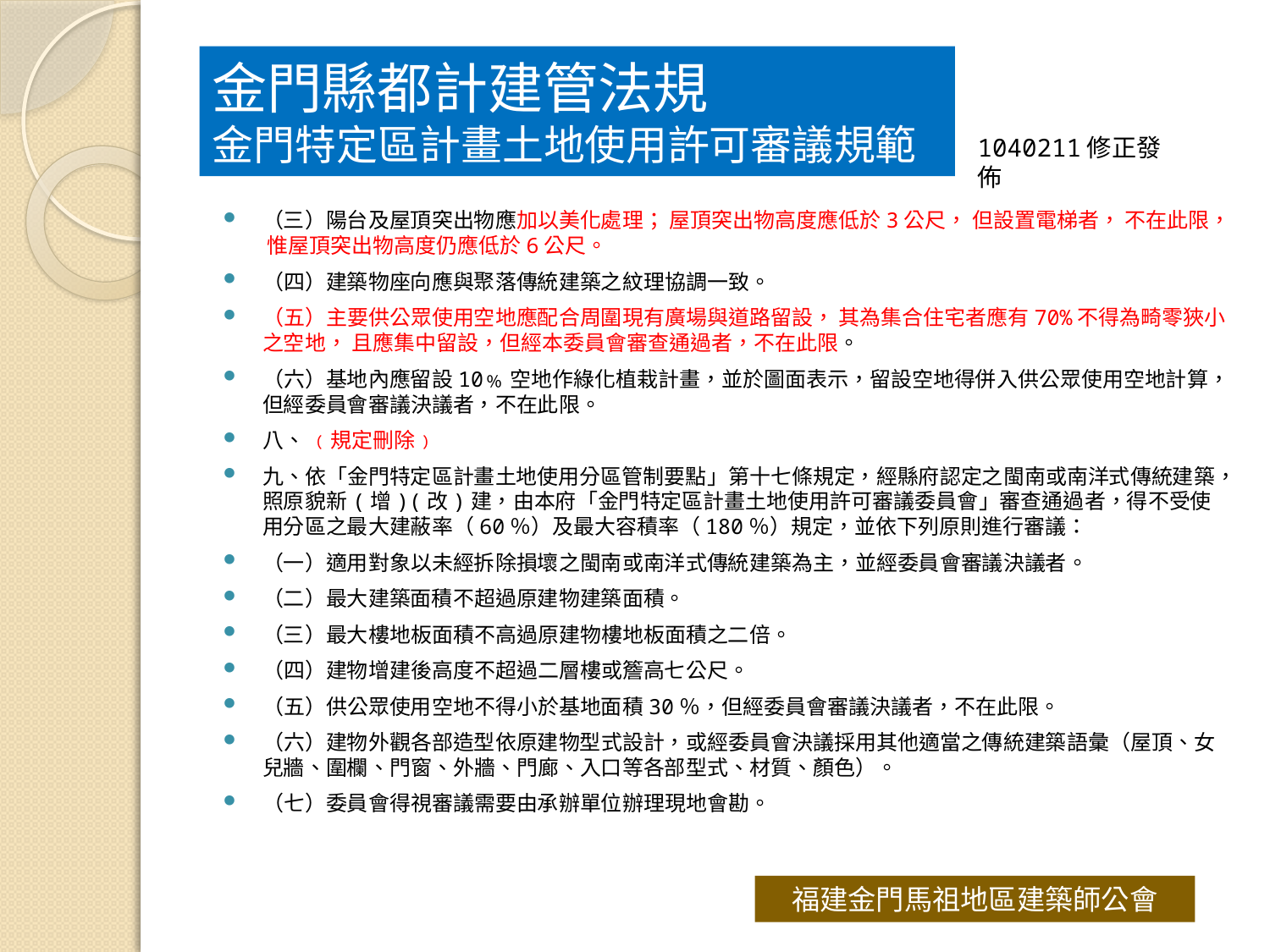

# 金門縣都計建管法規 金門特定區計畫土地使用許可審議規範
1040211修正發佈
（三）陽台及屋頂突出物應加以美化處理； 屋頂突出物高度應低於3公尺， 但設置電梯者， 不在此限， 惟屋頂突出物高度仍應低於6公尺。
（四）建築物座向應與聚落傳統建築之紋理協調一致。
（五）主要供公眾使用空地應配合周圍現有廣場與道路留設， 其為集合住宅者應有70%不得為畸零狹小之空地， 且應集中留設，但經本委員會審查通過者，不在此限。
（六）基地內應留設10﹪空地作綠化植栽計畫，並於圖面表示，留設空地得併入供公眾使用空地計算，但經委員會審議決議者，不在此限。
八、 ﹙規定刪除﹚
九、依「金門特定區計畫土地使用分區管制要點」第十七條規定，經縣府認定之閩南或南洋式傳統建築，照原貌新(增)(改)建，由本府「金門特定區計畫土地使用許可審議委員會」審查通過者，得不受使用分區之最大建蔽率（60％）及最大容積率（180％）規定，並依下列原則進行審議：
（一）適用對象以未經拆除損壞之閩南或南洋式傳統建築為主，並經委員會審議決議者。
（二）最大建築面積不超過原建物建築面積。
（三）最大樓地板面積不高過原建物樓地板面積之二倍。
（四）建物增建後高度不超過二層樓或簷高七公尺。
（五）供公眾使用空地不得小於基地面積30％，但經委員會審議決議者，不在此限。
（六）建物外觀各部造型依原建物型式設計，或經委員會決議採用其他適當之傳統建築語彙（屋頂、女兒牆、圍欄、門窗、外牆、門廊、入口等各部型式、材質、顏色）。
（七）委員會得視審議需要由承辦單位辦理現地會勘。
福建金門馬祖地區建築師公會